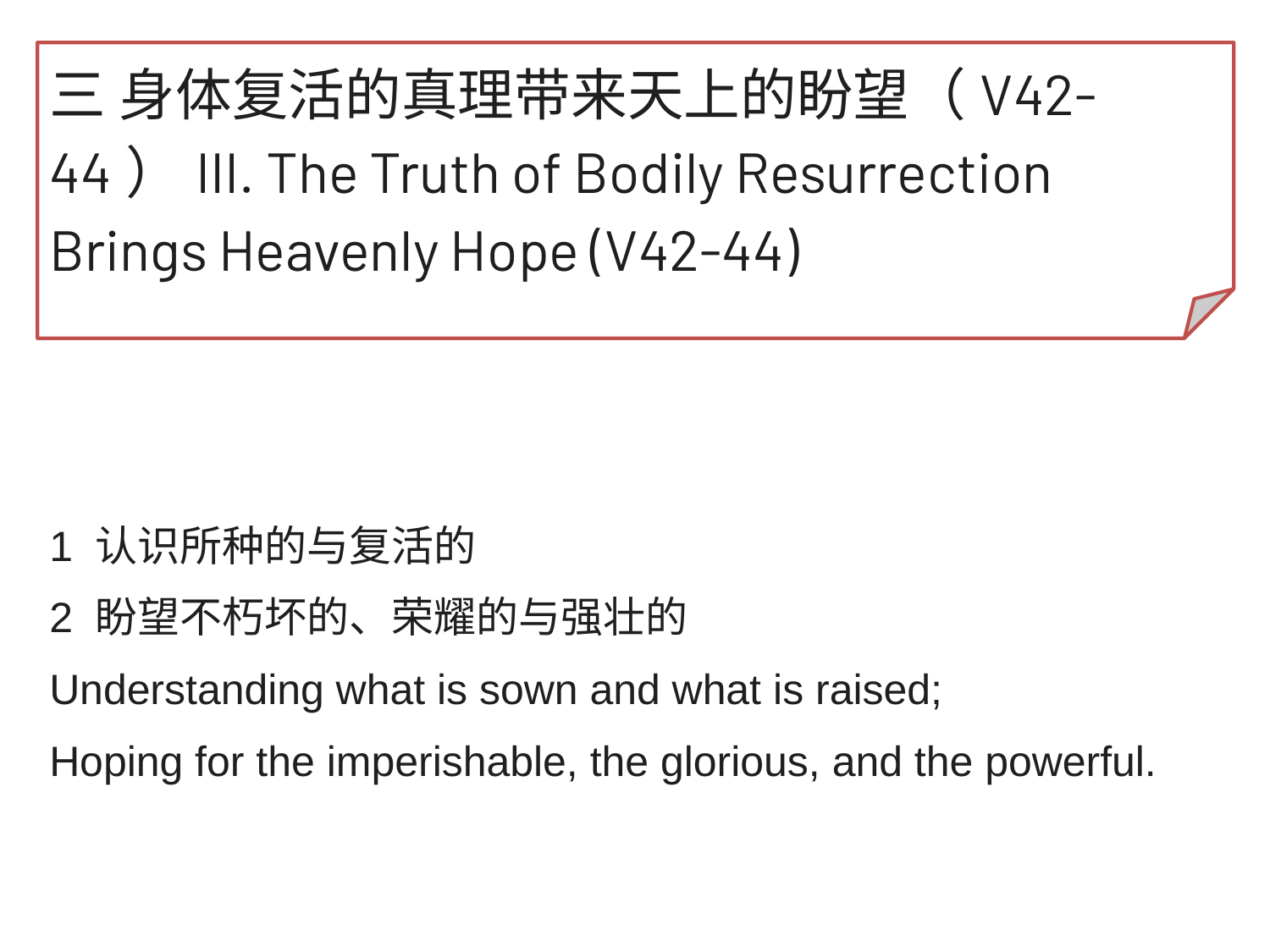

三 身体复活的真理带来天上的盼望（V42-44）III. The Truth of Bodily Resurrection Brings Heavenly Hope (V42-44)
1 认识所种的与复活的
2 盼望不朽坏的、荣耀的与强壮的
Understanding what is sown and what is raised;
Hoping for the imperishable, the glorious, and the powerful.